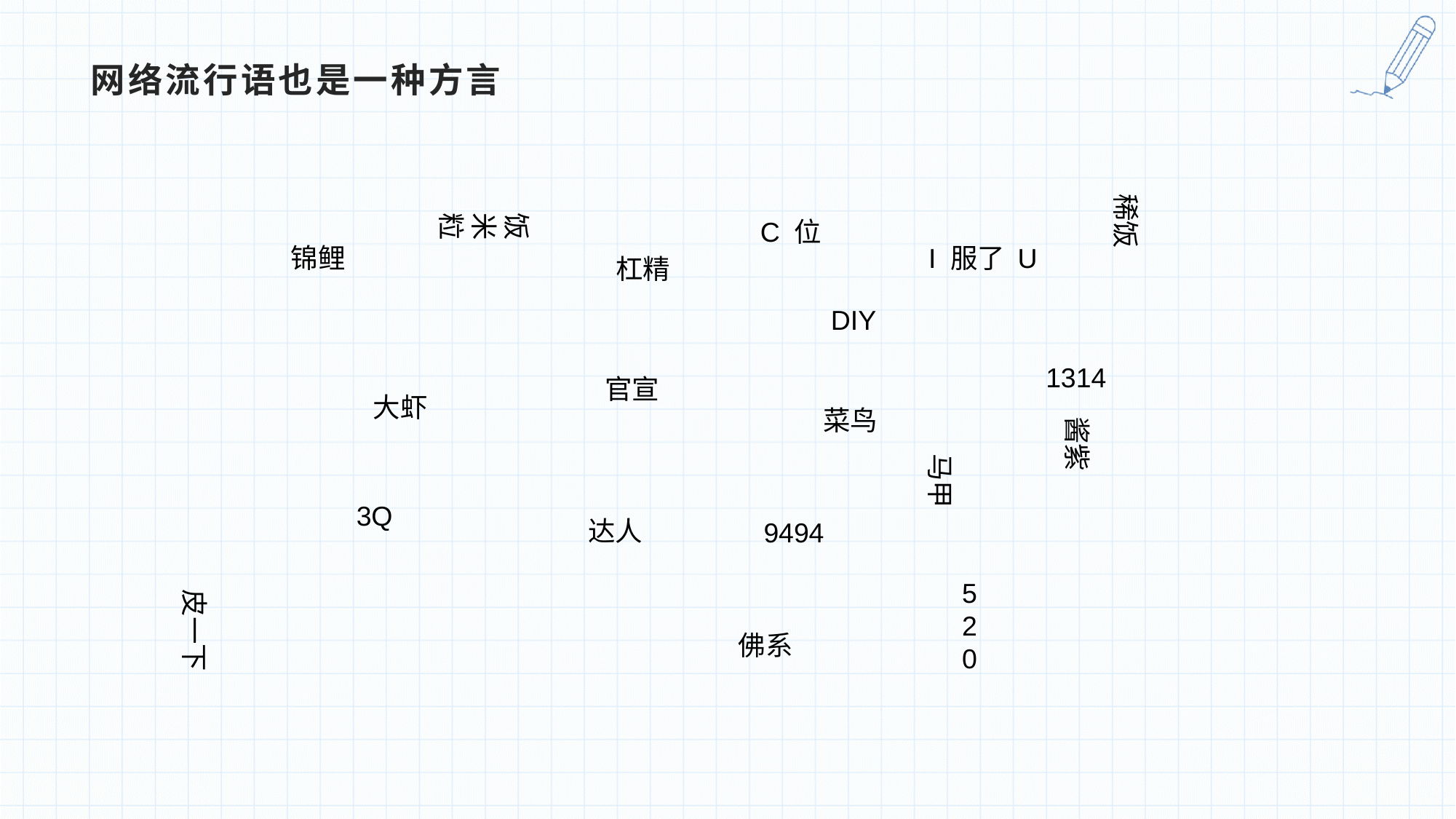

# 网络流行语也是一种方言
稀饭
饭米粒
C 位
锦鲤
I 服了 U
杠精
DIY
1314
官宣
大虾
菜鸟
酱紫
马甲
3Q
达人
9494
520
皮一下
佛系